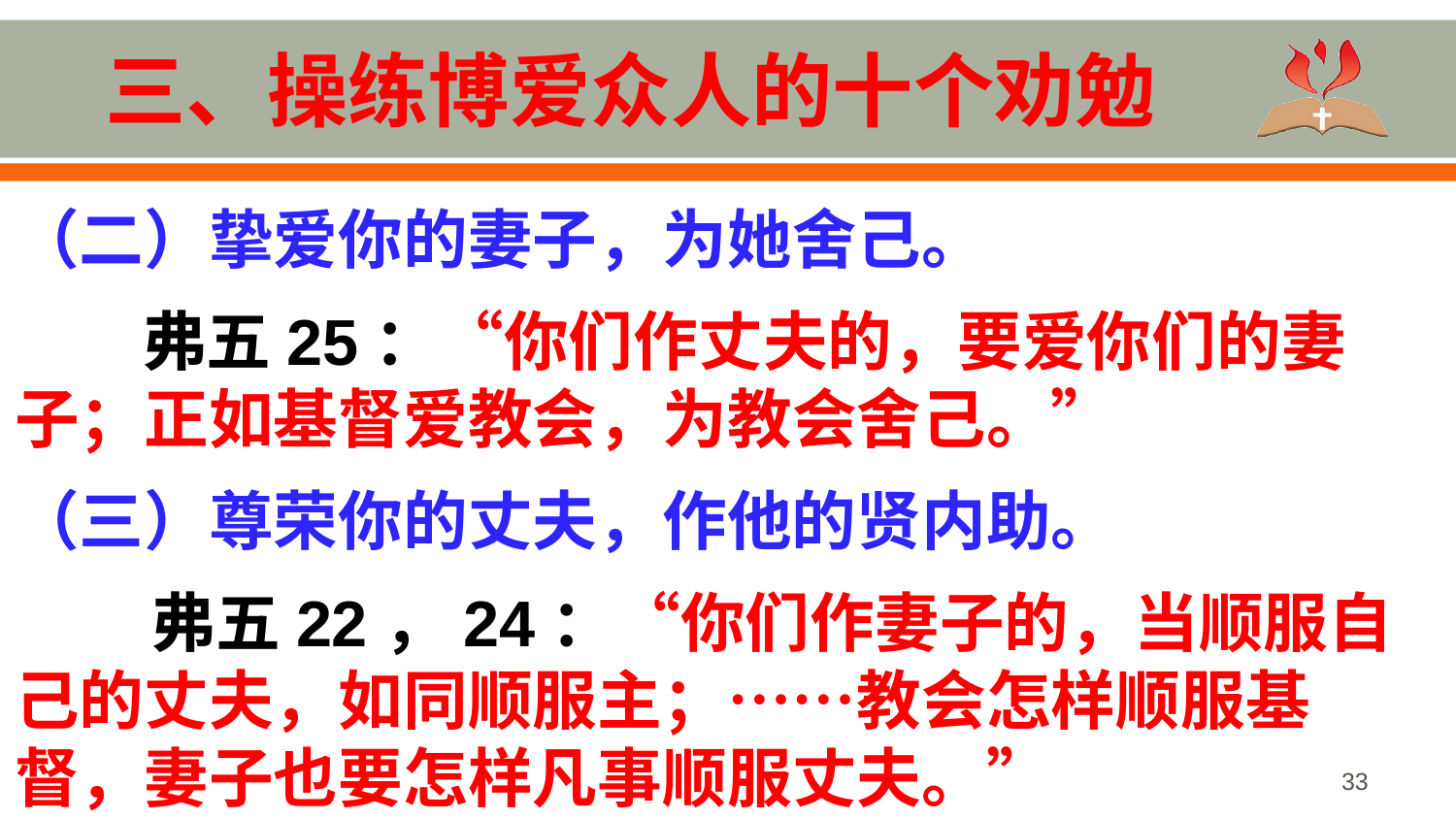

# 三、操练博爱众人的十个劝勉
（二）挚爱你的妻子，为她舍己。
弗五25：“你们作丈夫的，要爱你们的妻子；正如基督爱教会，为教会舍己。”
（三）尊荣你的丈夫，作他的贤内助。
弗五22，24：“你们作妻子的，当顺服自己的丈夫，如同顺服主；……教会怎样顺服基督，妻子也要怎样凡事顺服丈夫。”

33